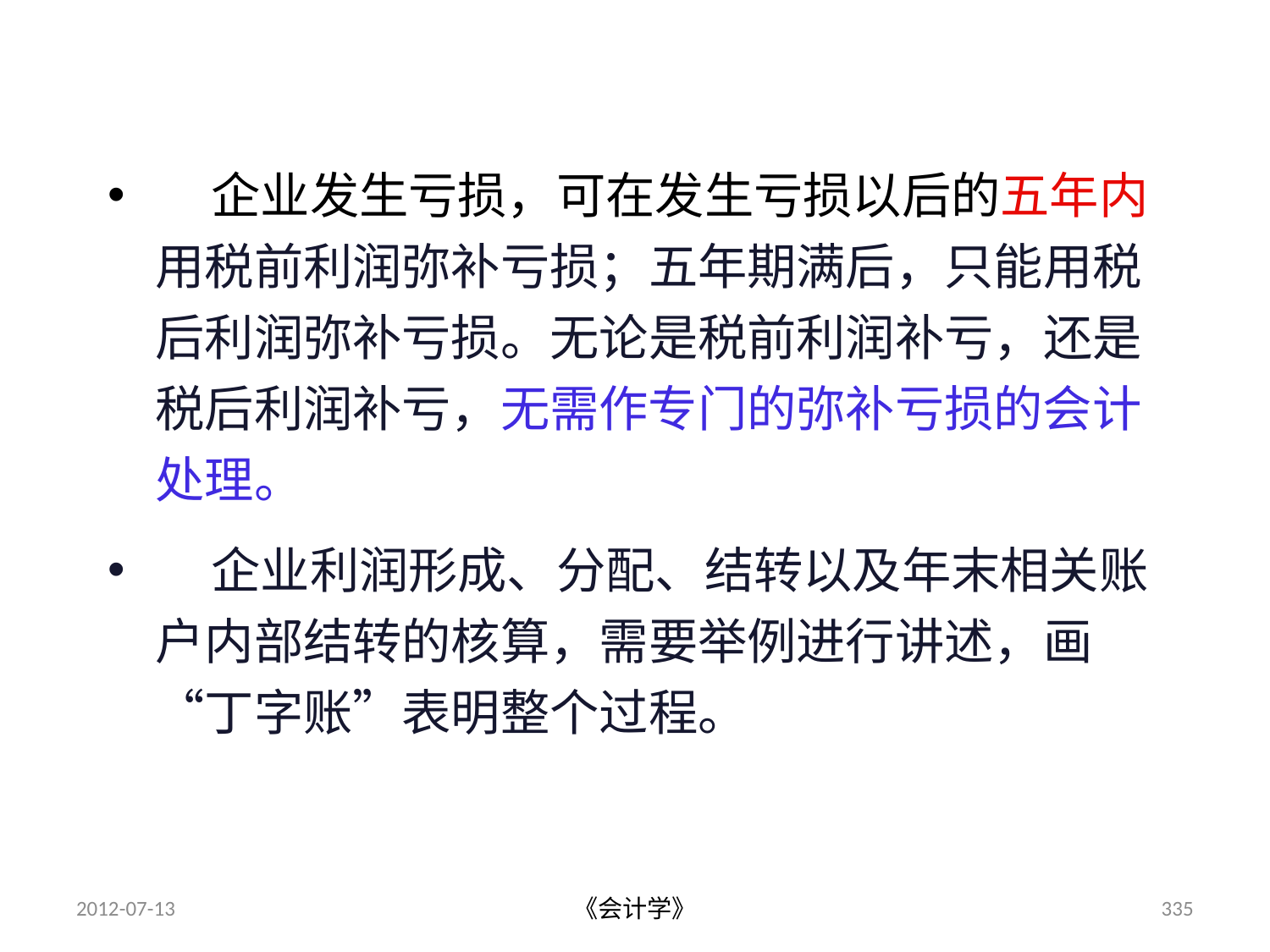

企业发生亏损，可在发生亏损以后的五年内用税前利润弥补亏损；五年期满后，只能用税后利润弥补亏损。无论是税前利润补亏，还是税后利润补亏，无需作专门的弥补亏损的会计处理。
    企业利润形成、分配、结转以及年末相关账户内部结转的核算，需要举例进行讲述，画“丁字账”表明整个过程。
2012-07-13
《会计学》
335